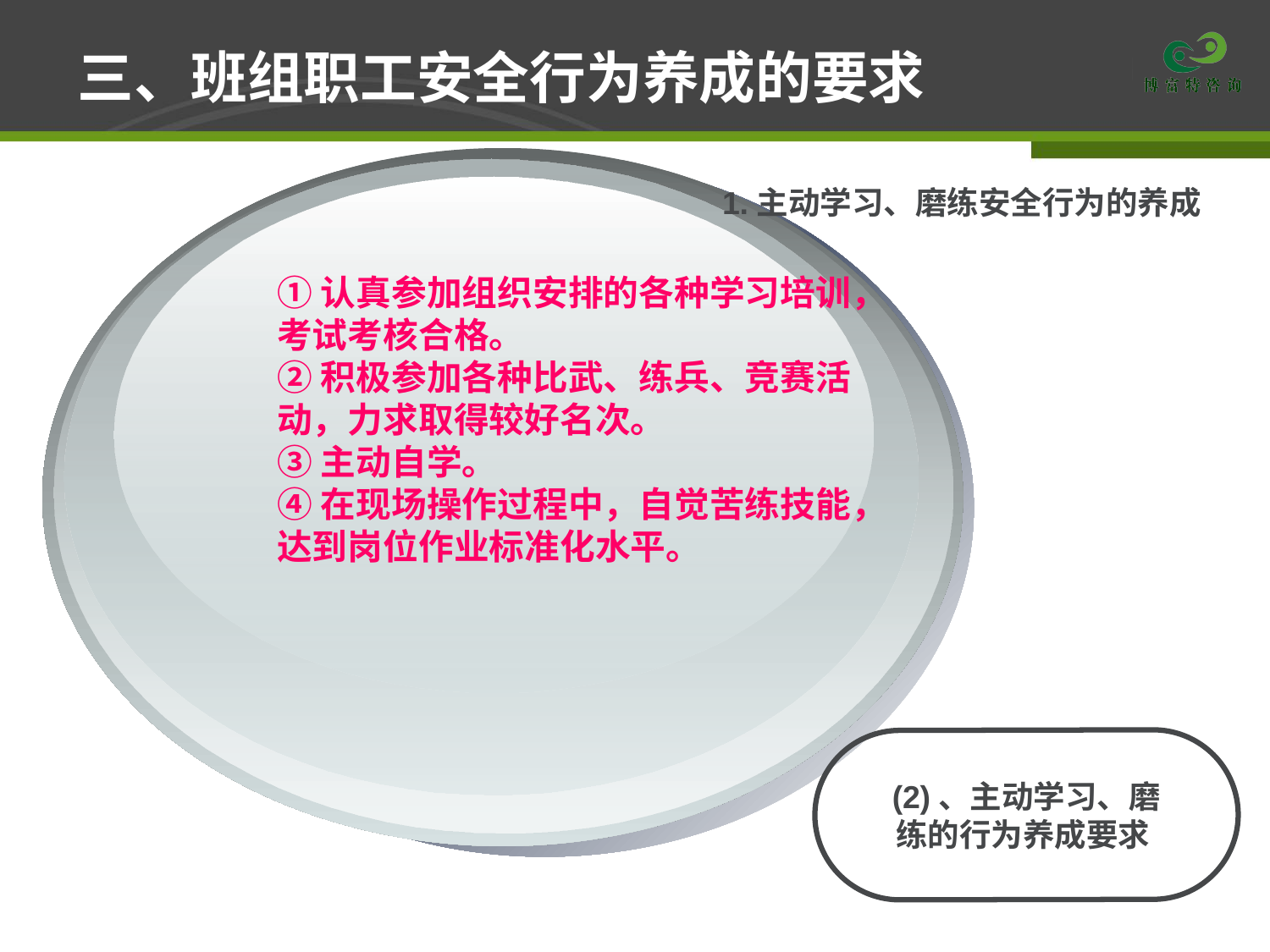

# 三、班组职工安全行为养成的要求

1.主动学习、磨练安全行为的养成
①认真参加组织安排的各种学习培训，考试考核合格。
②积极参加各种比武、练兵、竞赛活动，力求取得较好名次。
③主动自学。
④在现场操作过程中，自觉苦练技能，达到岗位作业标准化水平。
(2)、主动学习、磨
练的行为养成要求
45